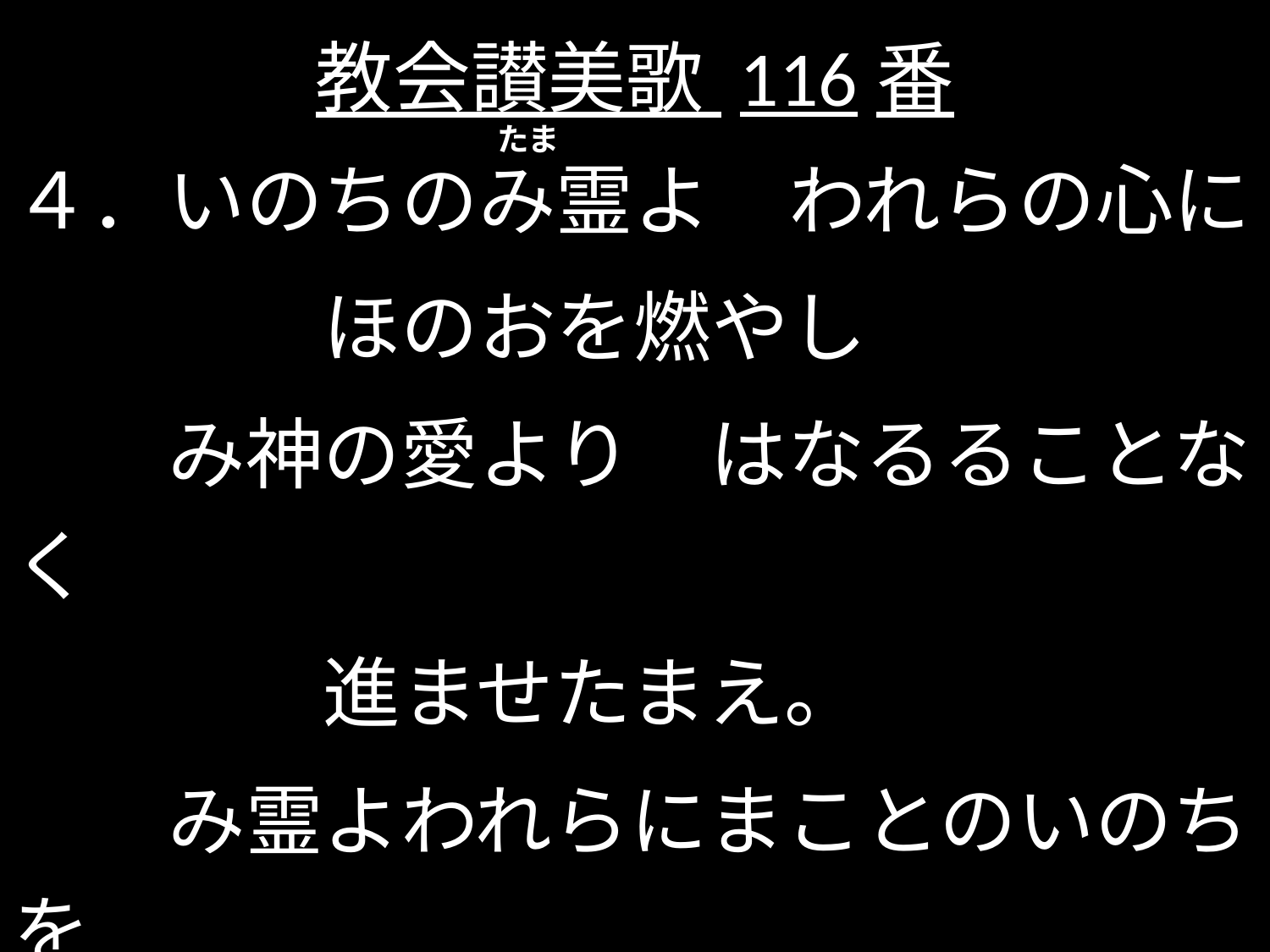

# 教会讃美歌 116番
たま
４．いのちのみ霊よ　われらの心に
　　　　ほのおを燃やし
　　み神の愛より　はなるることなく
　　　　進ませたまえ。
　　み霊よわれらにまことのいのちを
　　　　ゆたかにたまえや。  アーメン
								（イザヤ11－2）